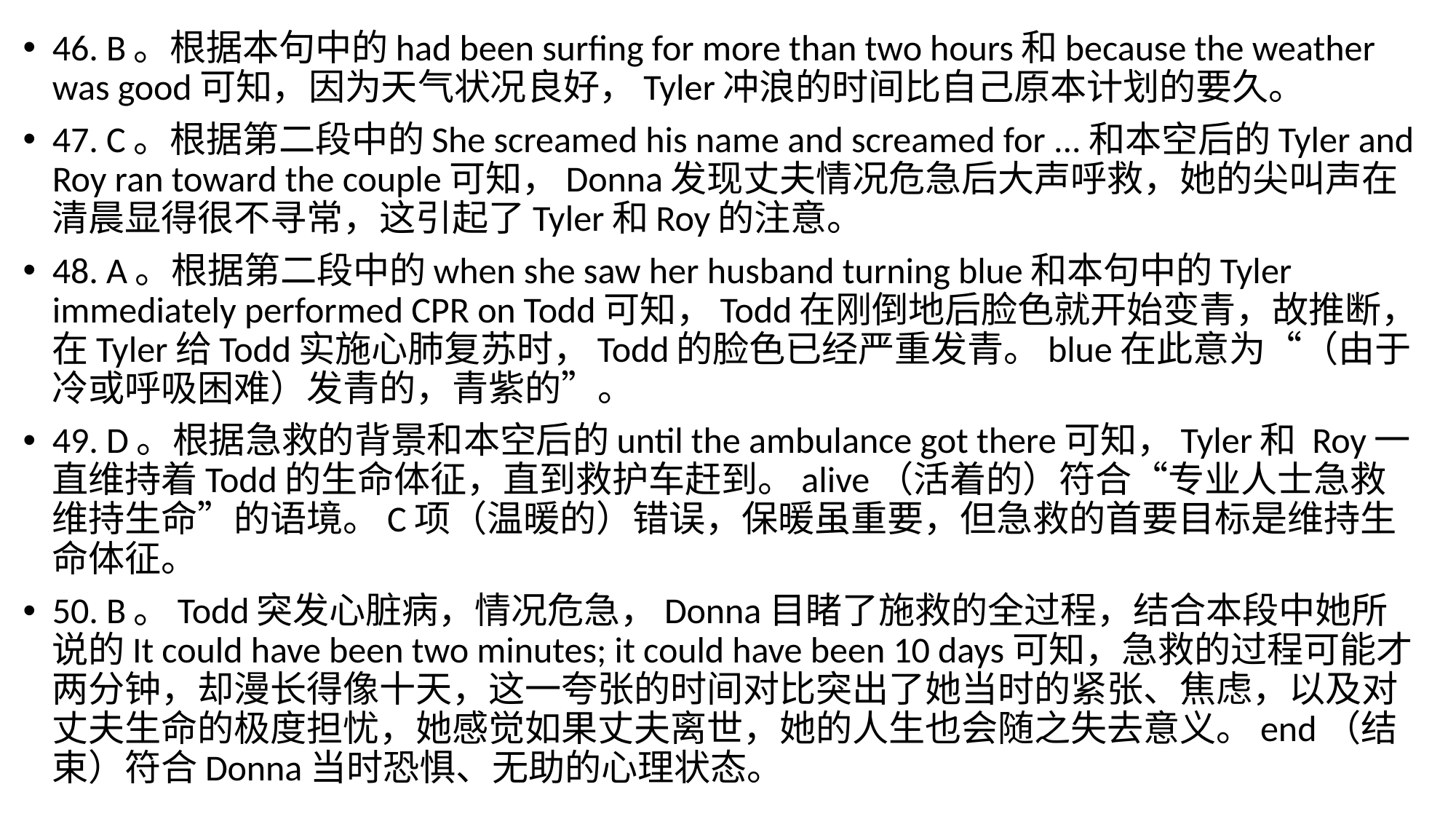

46. B。根据本句中的had been surfing for more than two hours和because the weather was good可知，因为天气状况良好，Tyler冲浪的时间比自己原本计划的要久。
47. C。根据第二段中的She screamed his name and screamed for ...和本空后的Tyler and Roy ran toward the couple可知，Donna发现丈夫情况危急后大声呼救，她的尖叫声在清晨显得很不寻常，这引起了Tyler和Roy的注意。
48. A。根据第二段中的when she saw her husband turning blue和本句中的Tyler immediately performed CPR on Todd可知，Todd在刚倒地后脸色就开始变青，故推断，在Tyler给Todd实施心肺复苏时，Todd的脸色已经严重发青。blue在此意为“（由于冷或呼吸困难）发青的，青紫的”。
49. D。根据急救的背景和本空后的until the ambulance got there可知，Tyler和 Roy一直维持着Todd的生命体征，直到救护车赶到。alive（活着的）符合“专业人士急救维持生命”的语境。C项（温暖的）错误，保暖虽重要，但急救的首要目标是维持生命体征。
50. B。Todd突发心脏病，情况危急，Donna目睹了施救的全过程，结合本段中她所说的It could have been two minutes; it could have been 10 days可知，急救的过程可能才两分钟，却漫长得像十天，这一夸张的时间对比突出了她当时的紧张、焦虑，以及对丈夫生命的极度担忧，她感觉如果丈夫离世，她的人生也会随之失去意义。end（结束）符合Donna当时恐惧、无助的心理状态。